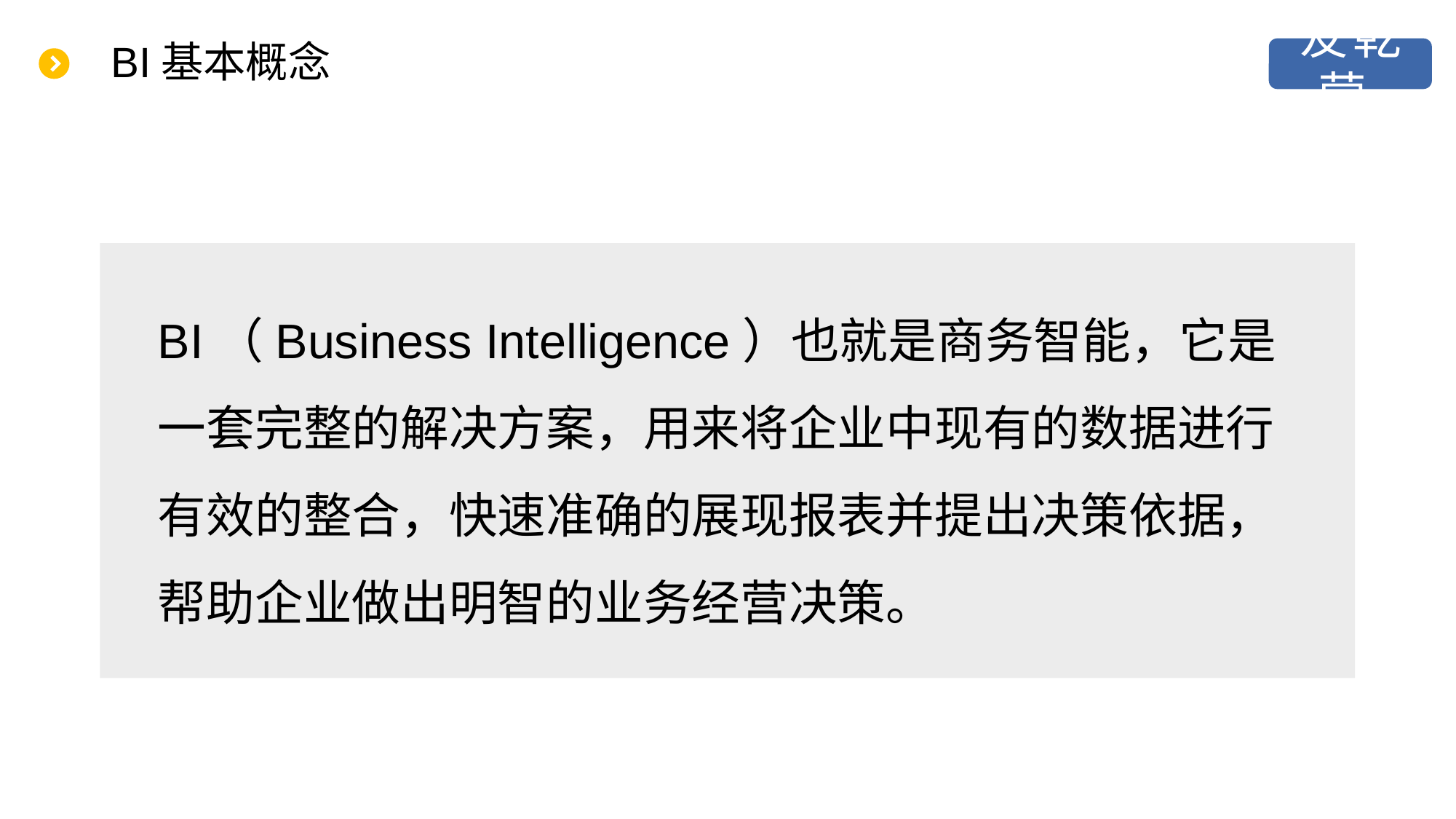

# BI基本概念

BI（Business Intelligence）也就是商务智能，它是一套完整的解决方案，用来将企业中现有的数据进行有效的整合，快速准确的展现报表并提出决策依据，帮助企业做出明智的业务经营决策。